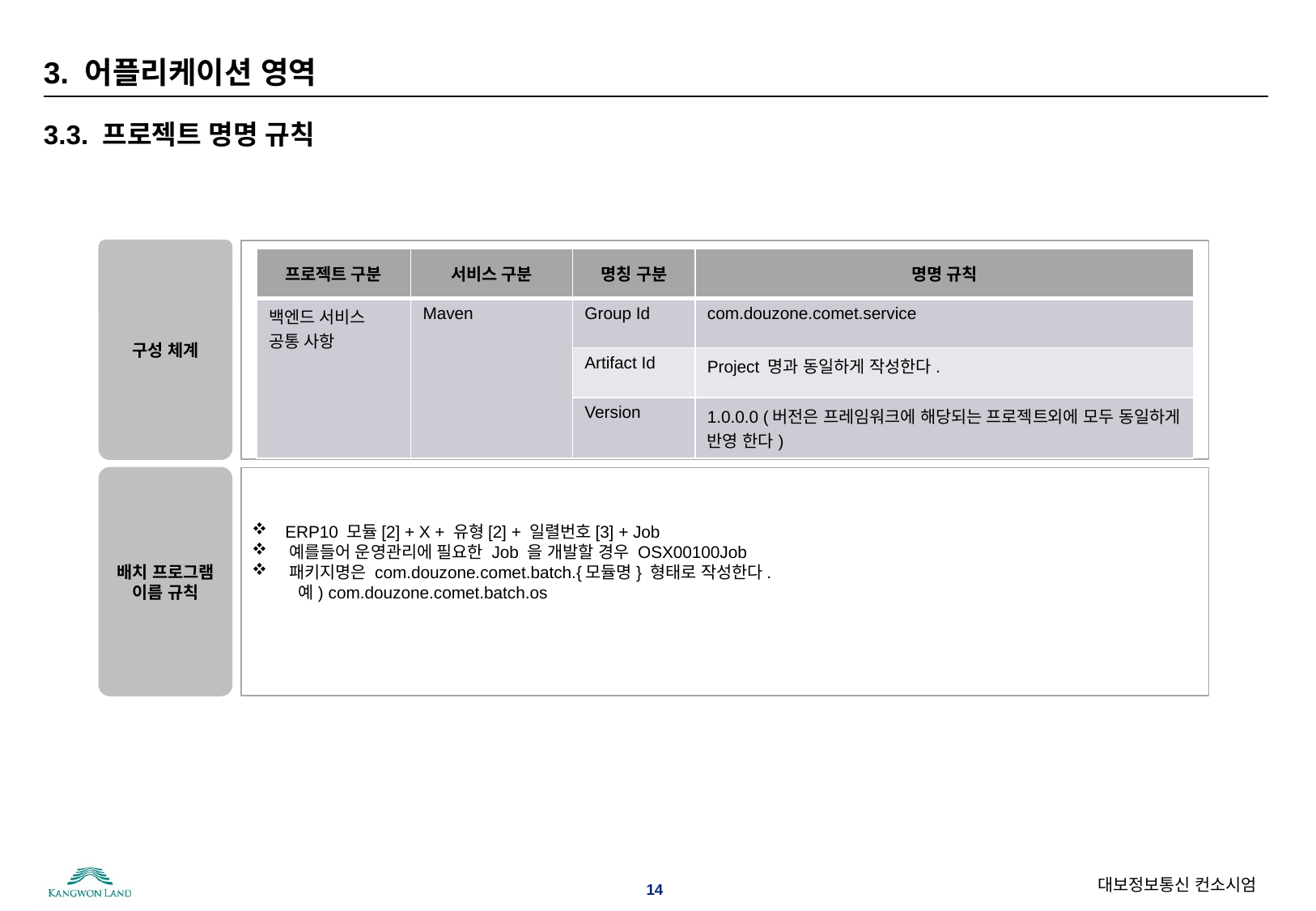

# 3. 어플리케이션 영역
3.3. 프로젝트 명명 규칙
구성 체계
개       요

| 프로젝트 구분 | 서비스 구분 | 명칭 구분 | 명명 규칙 |
| --- | --- | --- | --- |
| 백엔드 서비스 공통 사항 | Maven | Group Id | com.douzone.comet.service |
|  |  | Artifact Id | Project 명과 동일하게 작성한다. |
|  |  | Version | 1.0.0.0 (버전은 프레임워크에 해당되는 프로젝트외에 모두 동일하게 반영 한다) |
배치 프로그램 이름 규칙
 ERP10 모듈[2] + X + 유형[2] + 일렬번호[3] + Job
 예를들어 운영관리에 필요한 Job 을 개발할 경우 OSX00100Job
 패키지명은 com.douzone.comet.batch.{모듈명} 형태로 작성한다.
   예) com.douzone.comet.batch.os

14